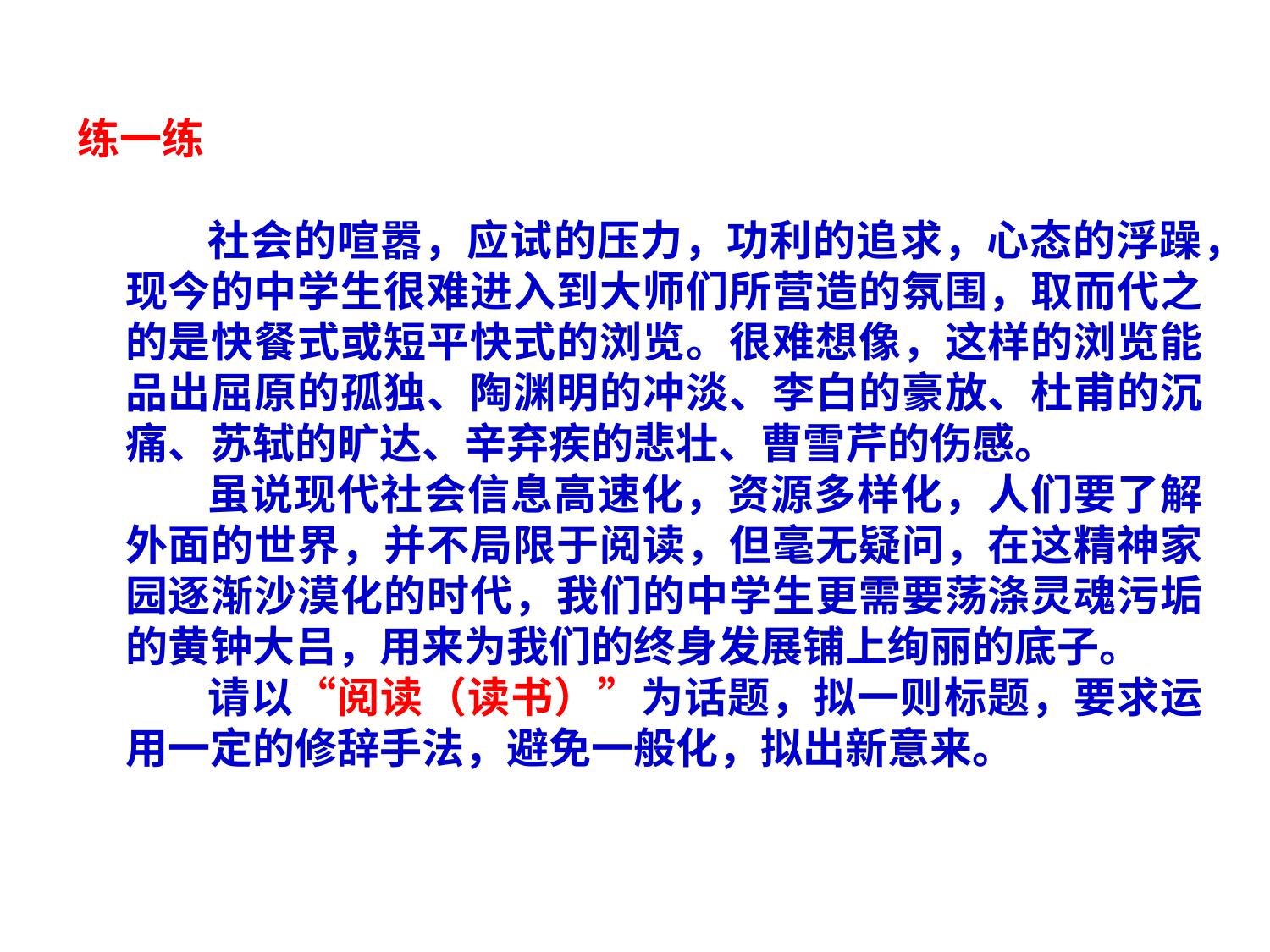

练一练

　　　社会的喧嚣，应试的压力，功利的追求，心态的浮躁，现今的中学生很难进入到大师们所营造的氛围，取而代之的是快餐式或短平快式的浏览。很难想像，这样的浏览能品出屈原的孤独、陶渊明的冲淡、李白的豪放、杜甫的沉痛、苏轼的旷达、辛弃疾的悲壮、曹雪芹的伤感。
　　　虽说现代社会信息高速化，资源多样化，人们要了解外面的世界，并不局限于阅读，但毫无疑问，在这精神家园逐渐沙漠化的时代，我们的中学生更需要荡涤灵魂污垢的黄钟大吕，用来为我们的终身发展铺上绚丽的底子。
　　　请以“阅读（读书）”为话题，拟一则标题，要求运用一定的修辞手法，避免一般化，拟出新意来。